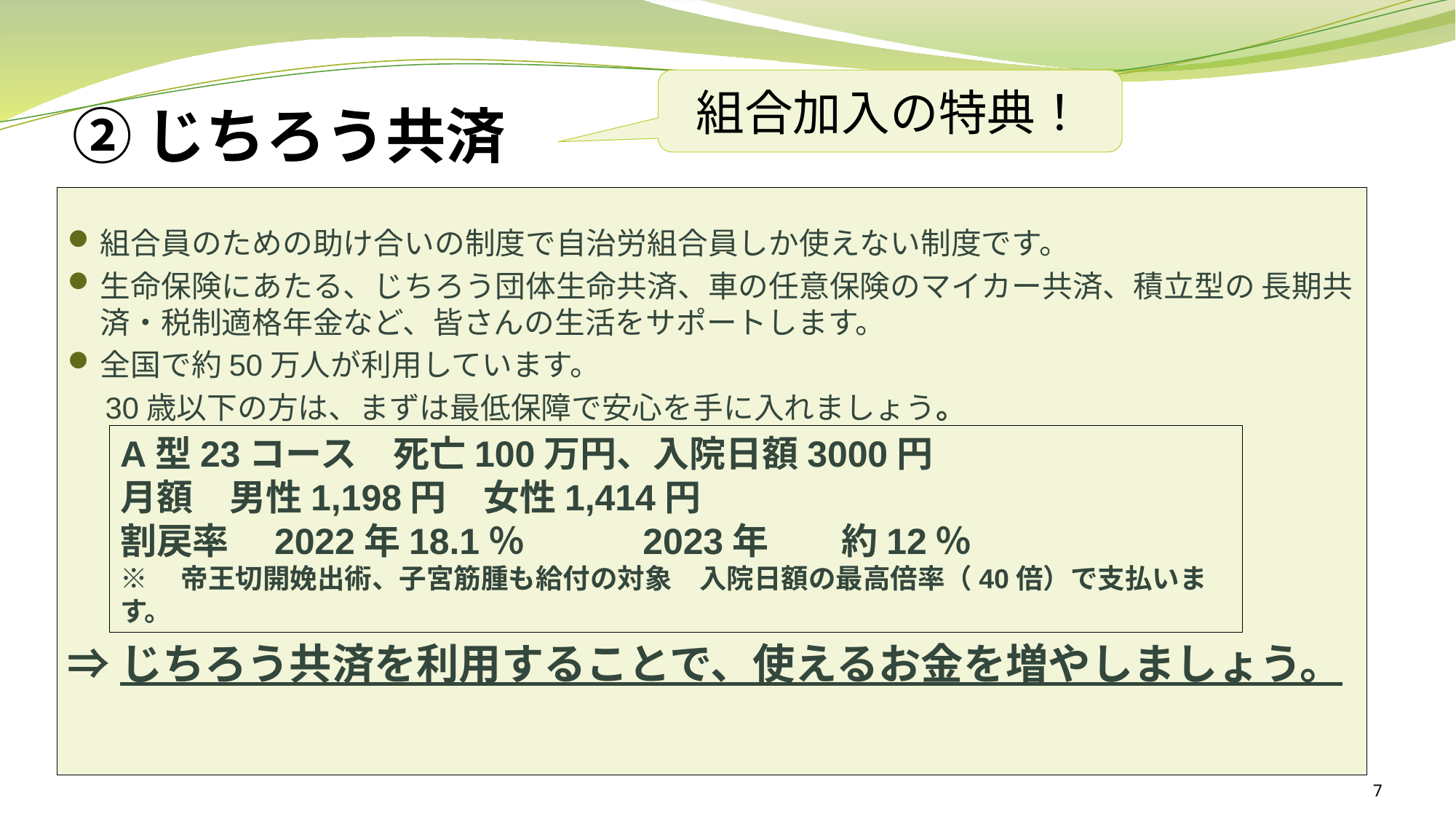

組合加入の特典！
# ②じちろう共済
組合員のための助け合いの制度で自治労組合員しか使えない制度です。
生命保険にあたる、じちろう団体生命共済、車の任意保険のマイカー共済、積立型の 長期共済・税制適格年金など、皆さんの生活をサポートします。
全国で約50万人が利用しています。
　30歳以下の方は、まずは最低保障で安心を手に入れましょう。

⇒じちろう共済を利用することで、使えるお金を増やしましょう。

A型23コース　死亡100万円、入院日額3000円
月額　男性1,198円　女性1,414円
割戻率　2022年18.1％　　　2023年　　約12％
※　帝王切開娩出術、子宮筋腫も給付の対象　入院日額の最高倍率（40倍）で支払います。
7